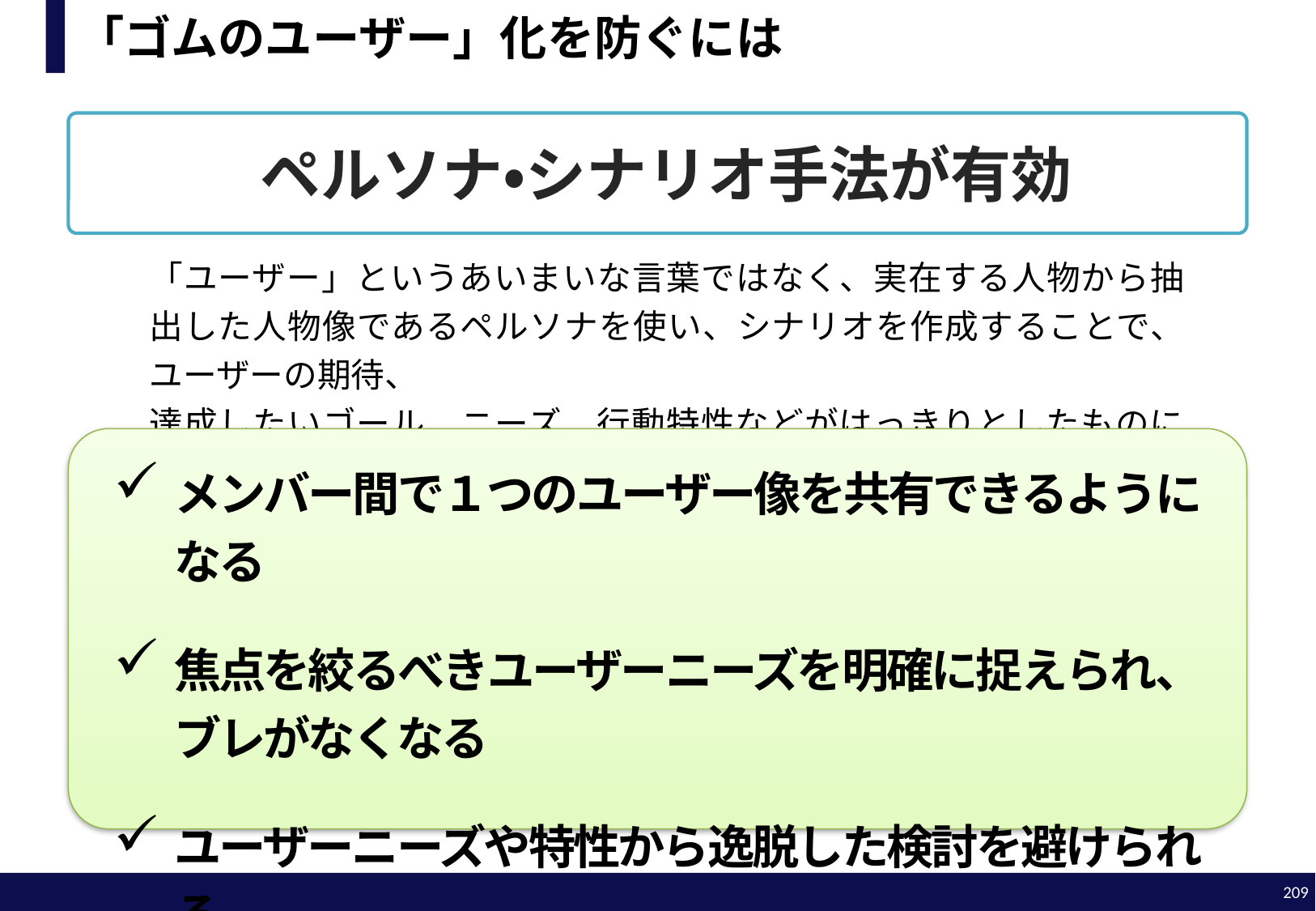

# 「ゴムのユーザー」化を防ぐには
ペルソナ・シナリオ手法が有効
「ユーザー」というあいまいな言葉ではなく、実在する人物から抽出した人物像であるペルソナを使い、シナリオを作成することで、ユーザーの期待、
達成したいゴール、ニーズ、行動特性などがはっきりとしたものになります。

メンバー間で１つのユーザー像を共有できるようになる
焦点を絞るべきユーザーニーズを明確に捉えられ、ブレがなくなる
ユーザーニーズや特性から逸脱した検討を避けられる